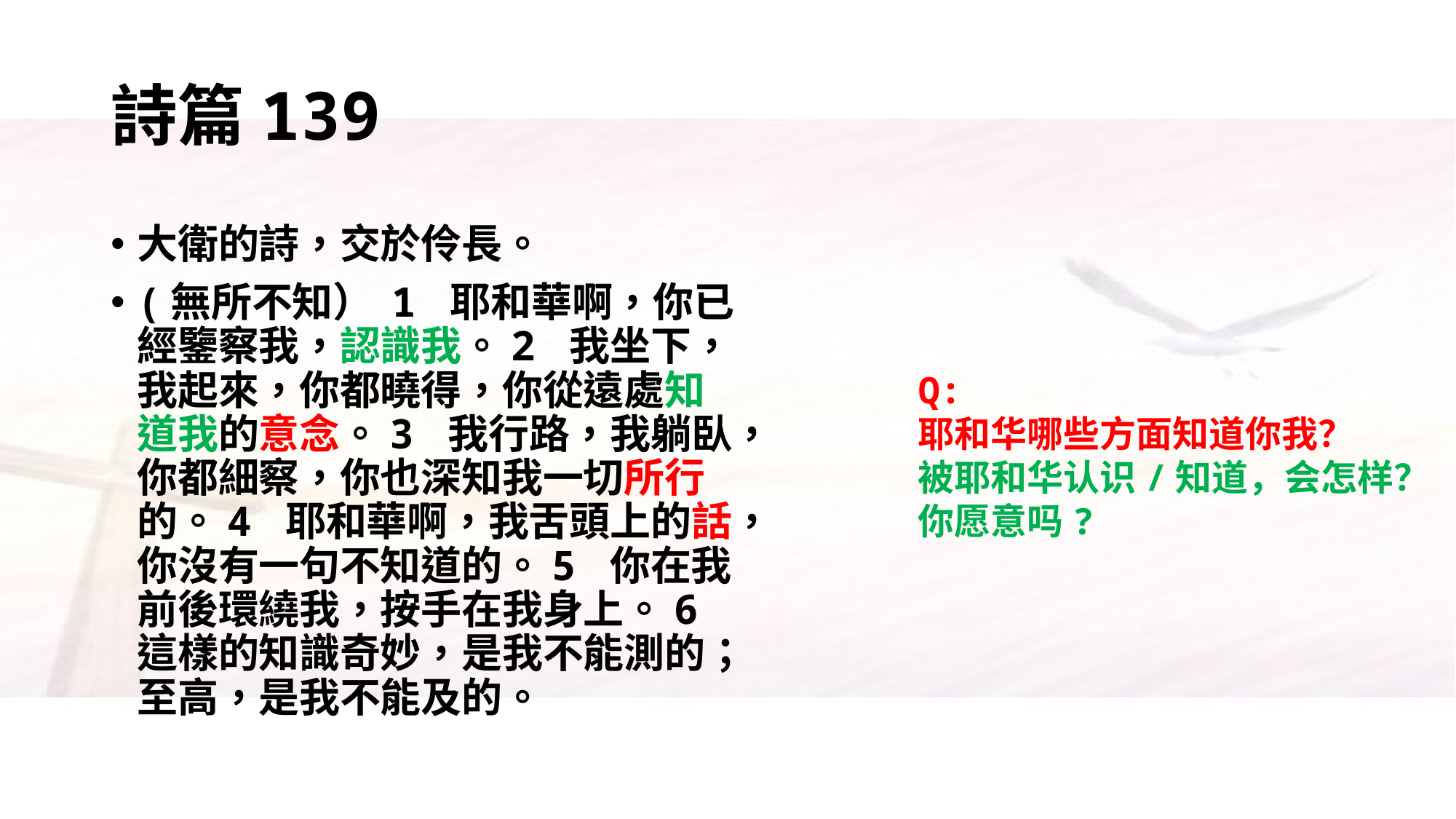

# 詩篇139
大衛的詩，交於伶長。
(無所不知） 1 耶和華啊，你已經鑒察我，認識我。2 我坐下，我起來，你都曉得，你從遠處知道我的意念。3 我行路，我躺臥，你都細察，你也深知我一切所行的。4 耶和華啊，我舌頭上的話，你沒有一句不知道的。5 你在我前後環繞我，按手在我身上。6 這樣的知識奇妙，是我不能測的；至高，是我不能及的。
Q:
耶和华哪些方面知道你我？
被耶和华认识/知道，会怎样？
你愿意吗?